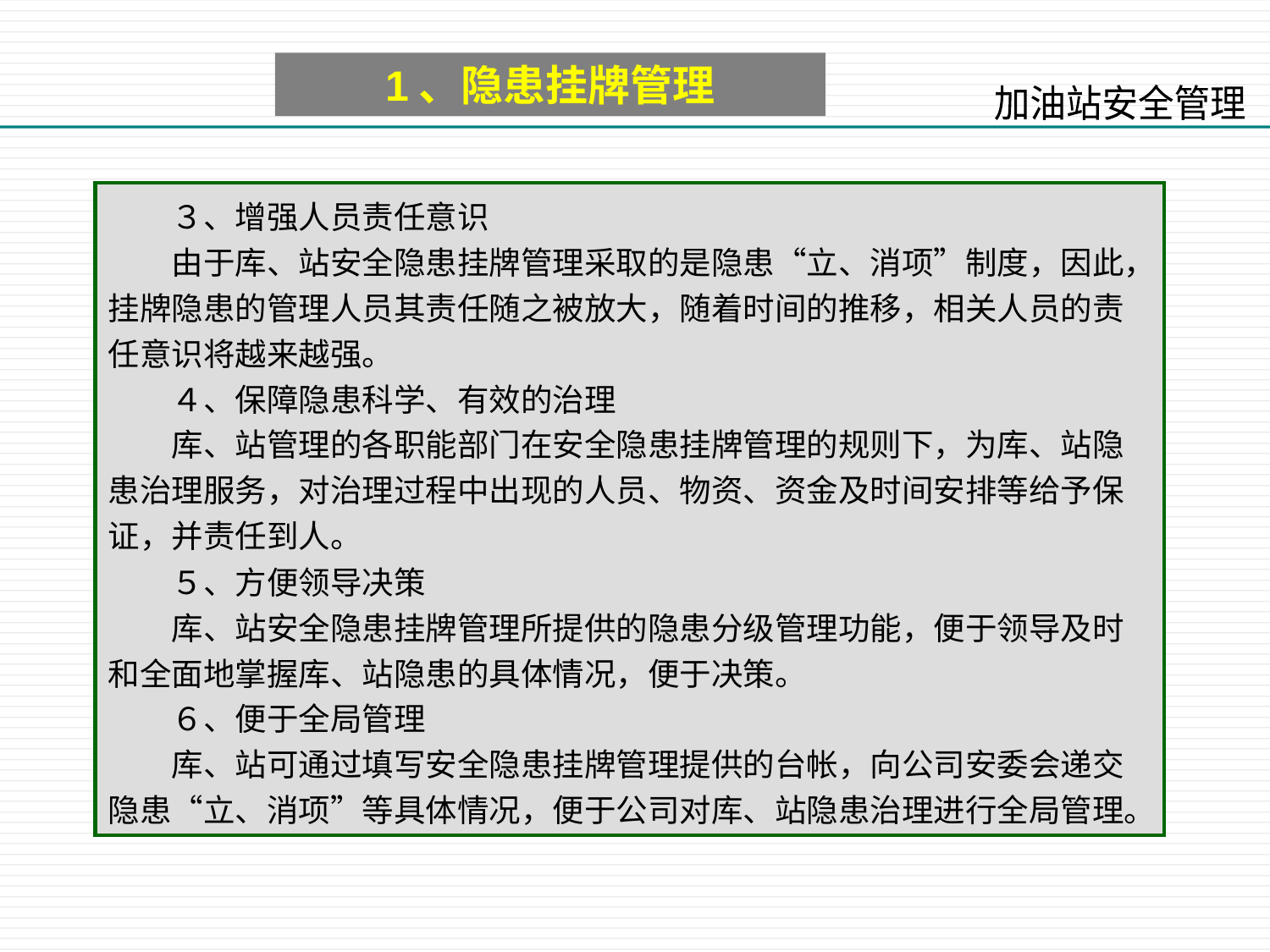

1、隐患挂牌管理
　　３、增强人员责任意识
　　由于库、站安全隐患挂牌管理采取的是隐患“立、消项”制度，因此，挂牌隐患的管理人员其责任随之被放大，随着时间的推移，相关人员的责任意识将越来越强。
　　４、保障隐患科学、有效的治理
　　库、站管理的各职能部门在安全隐患挂牌管理的规则下，为库、站隐患治理服务，对治理过程中出现的人员、物资、资金及时间安排等给予保证，并责任到人。
　　５、方便领导决策
　　库、站安全隐患挂牌管理所提供的隐患分级管理功能，便于领导及时和全面地掌握库、站隐患的具体情况，便于决策。
　　６、便于全局管理
　　库、站可通过填写安全隐患挂牌管理提供的台帐，向公司安委会递交隐患“立、消项”等具体情况，便于公司对库、站隐患治理进行全局管理。